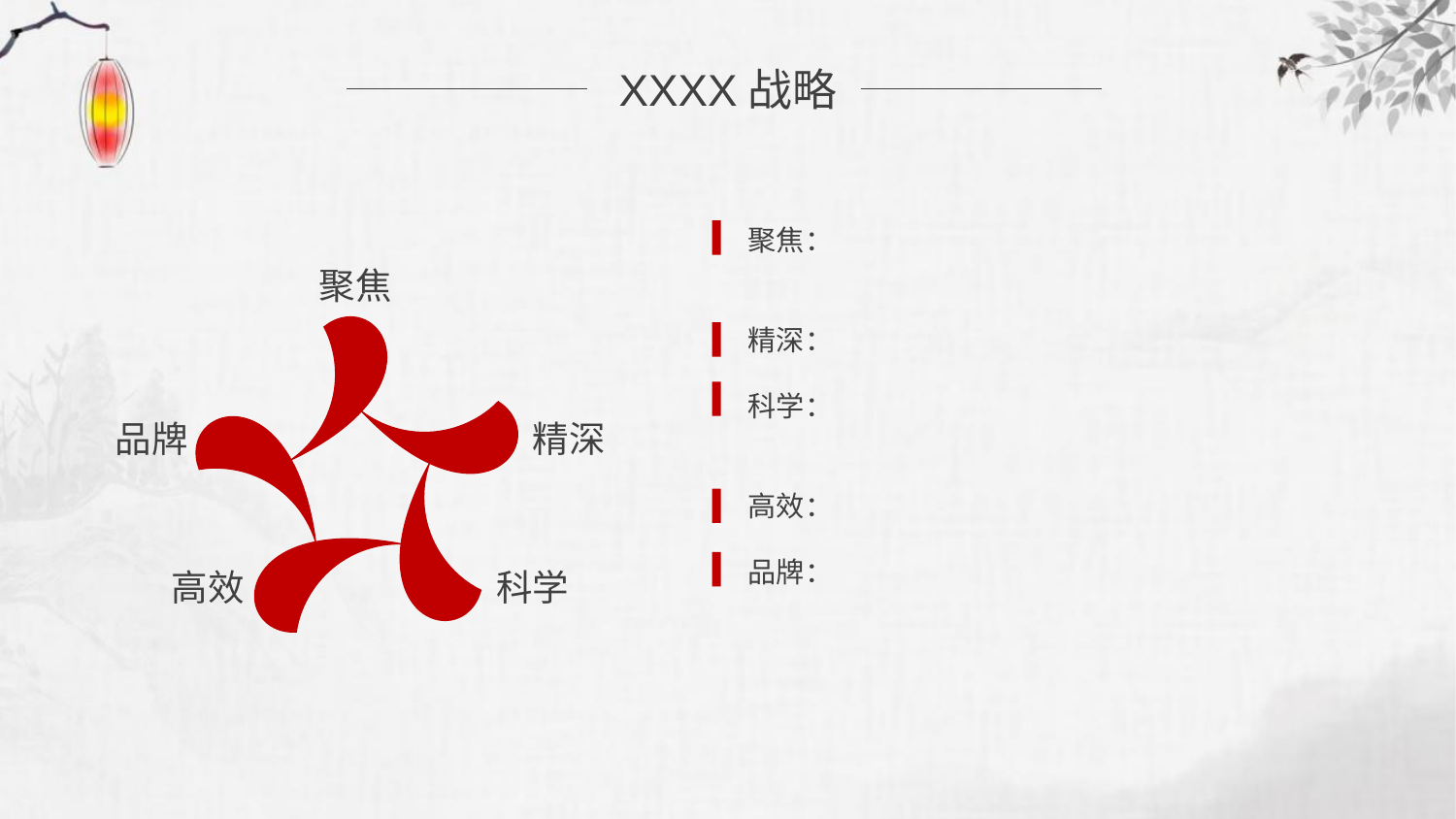

XXXX战略
聚焦：

聚焦
精深：

科学：

品牌
精深

高效：

品牌：

高效
科学